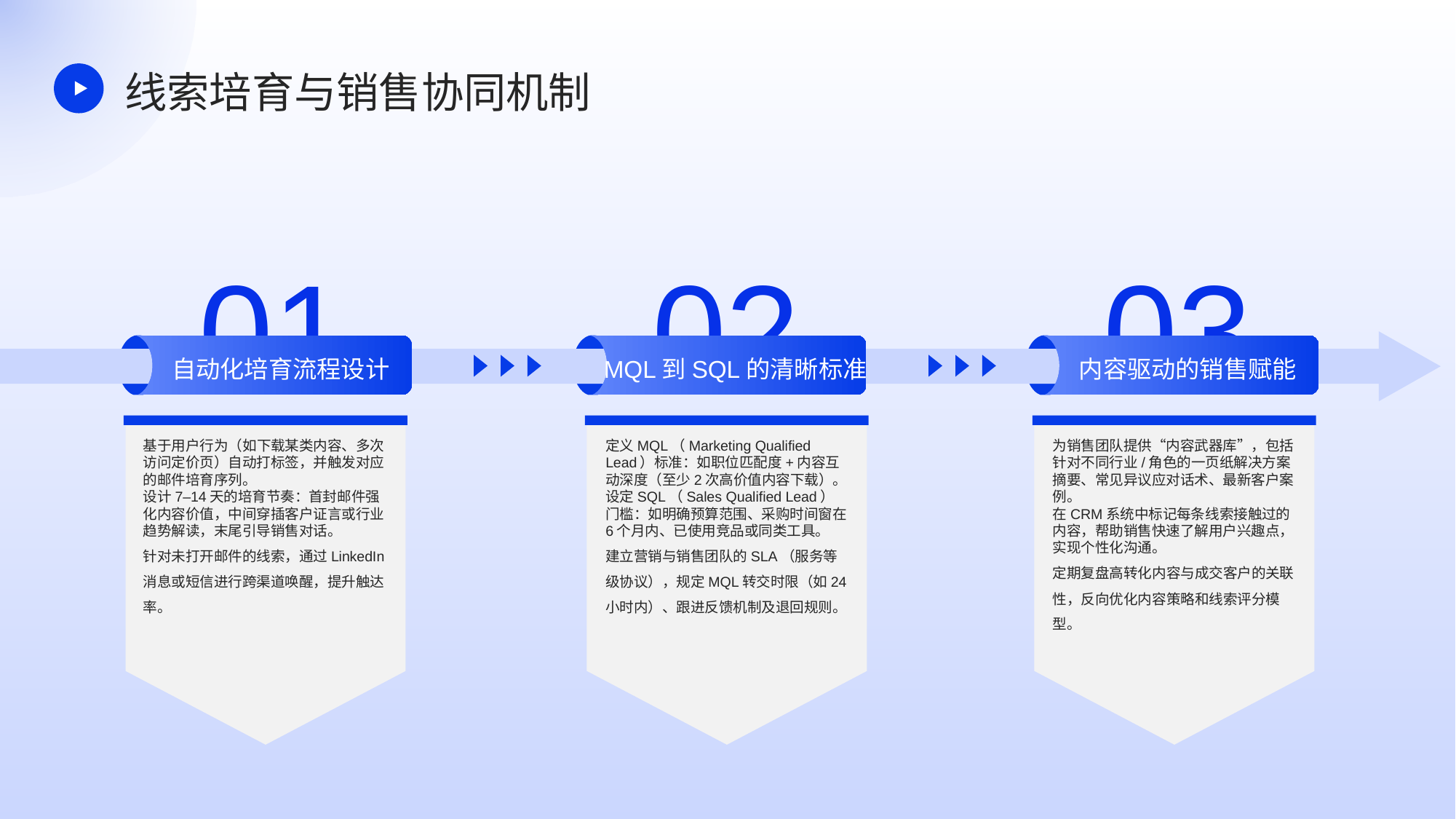

线索培育与销售协同机制

01
02
03

自动化培育流程设计
MQL到SQL的清晰标准
内容驱动的销售赋能

基于用户行为（如下载某类内容、多次访问定价页）自动打标签，并触发对应的邮件培育序列。
设计7–14天的培育节奏：首封邮件强化内容价值，中间穿插客户证言或行业趋势解读，末尾引导销售对话。
针对未打开邮件的线索，通过LinkedIn消息或短信进行跨渠道唤醒，提升触达率。
定义MQL（Marketing Qualified Lead）标准：如职位匹配度+内容互动深度（至少2次高价值内容下载）。
设定SQL（Sales Qualified Lead）门槛：如明确预算范围、采购时间窗在6个月内、已使用竞品或同类工具。
建立营销与销售团队的SLA（服务等级协议），规定MQL转交时限（如24小时内）、跟进反馈机制及退回规则。
为销售团队提供“内容武器库”，包括针对不同行业/角色的一页纸解决方案摘要、常见异议应对话术、最新客户案例。
在CRM系统中标记每条线索接触过的内容，帮助销售快速了解用户兴趣点，实现个性化沟通。
定期复盘高转化内容与成交客户的关联性，反向优化内容策略和线索评分模型。